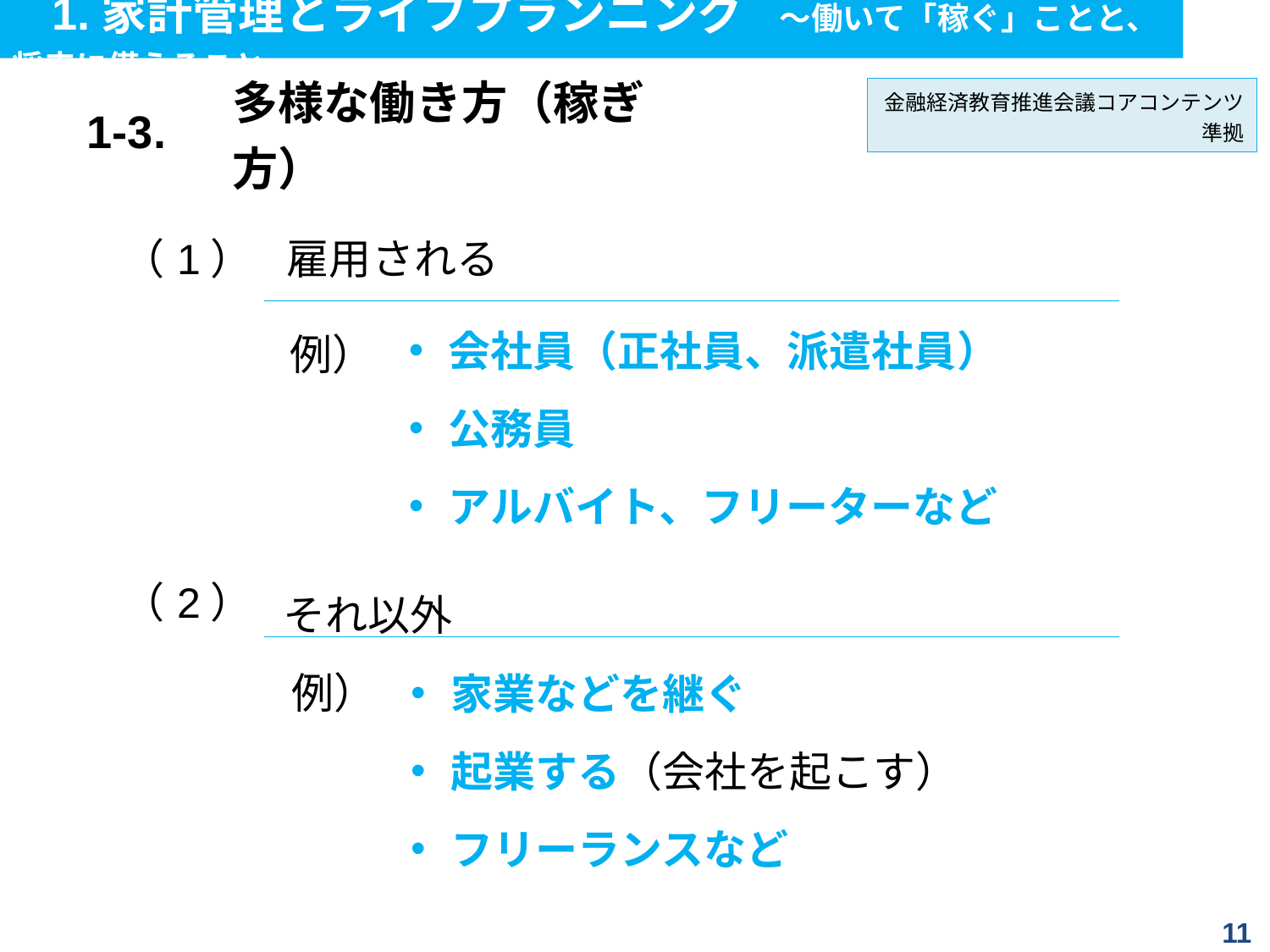

1.家計管理とライフプランニング　～働いて「稼ぐ」ことと、将来に備えること
| 1-3. | 多様な働き方（稼ぎ方） |
| --- | --- |
金融経済教育推進会議コアコンテンツ準拠
| （1） | 雇用される |
| --- | --- |
|  |  |
| （2） |  |
|  |  |
会社員（正社員、派遣社員）
公務員
アルバイト、フリーターなど
例）
それ以外
例）
家業などを継ぐ
起業する（会社を起こす）
フリーランスなど